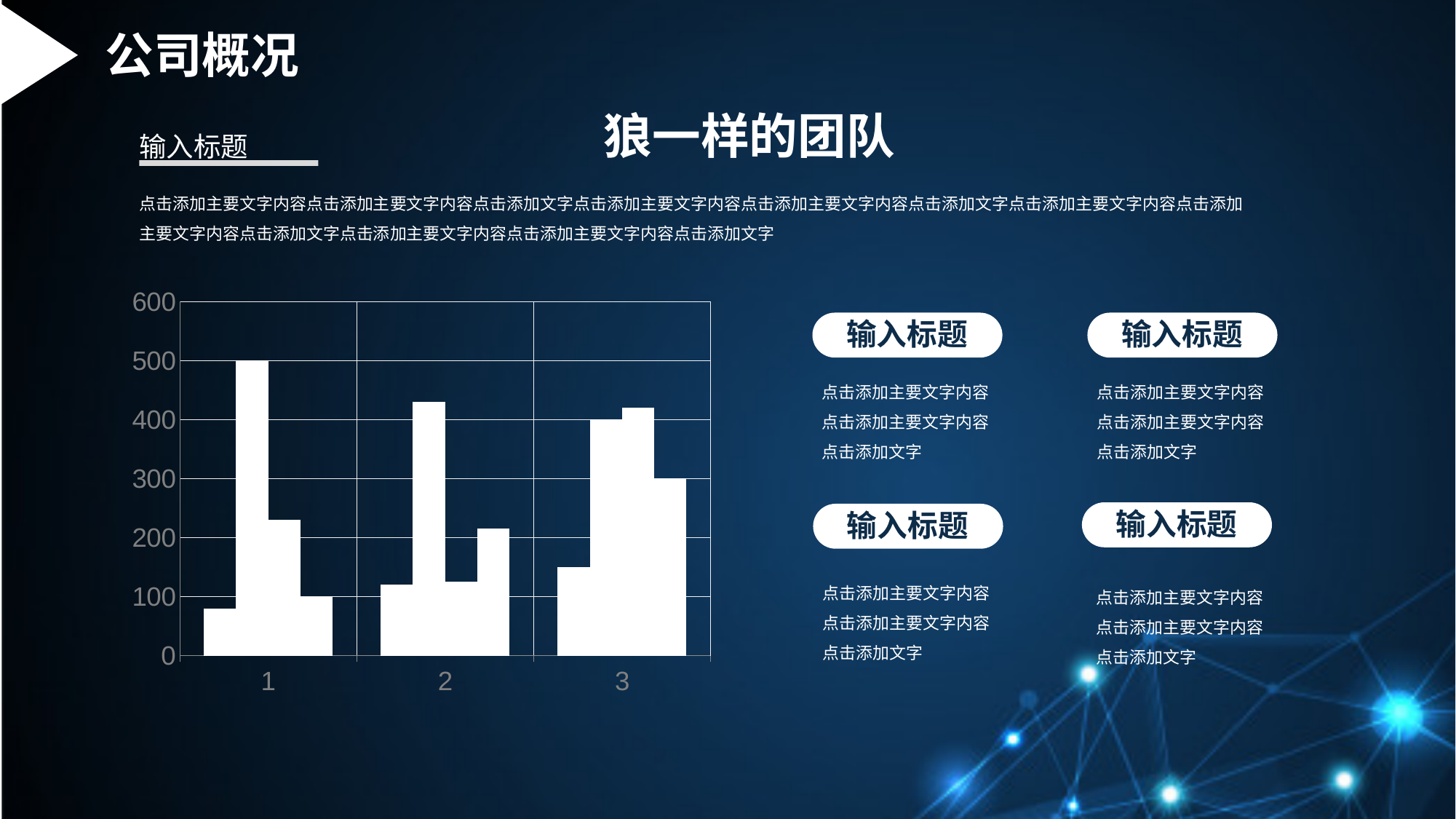

公司概况
狼一样的团队
输入标题

点击添加主要文字内容点击添加主要文字内容点击添加文字点击添加主要文字内容点击添加主要文字内容点击添加文字点击添加主要文字内容点击添加主要文字内容点击添加文字点击添加主要文字内容点击添加主要文字内容点击添加文字

### Chart

| Category |  |  |  |  |
|---|---|---|---|---|
输入标题

输入标题
点击添加主要文字内容点击添加主要文字内容点击添加文字
点击添加主要文字内容点击添加主要文字内容点击添加文字

输入标题

输入标题
点击添加主要文字内容点击添加主要文字内容点击添加文字
点击添加主要文字内容点击添加主要文字内容点击添加文字